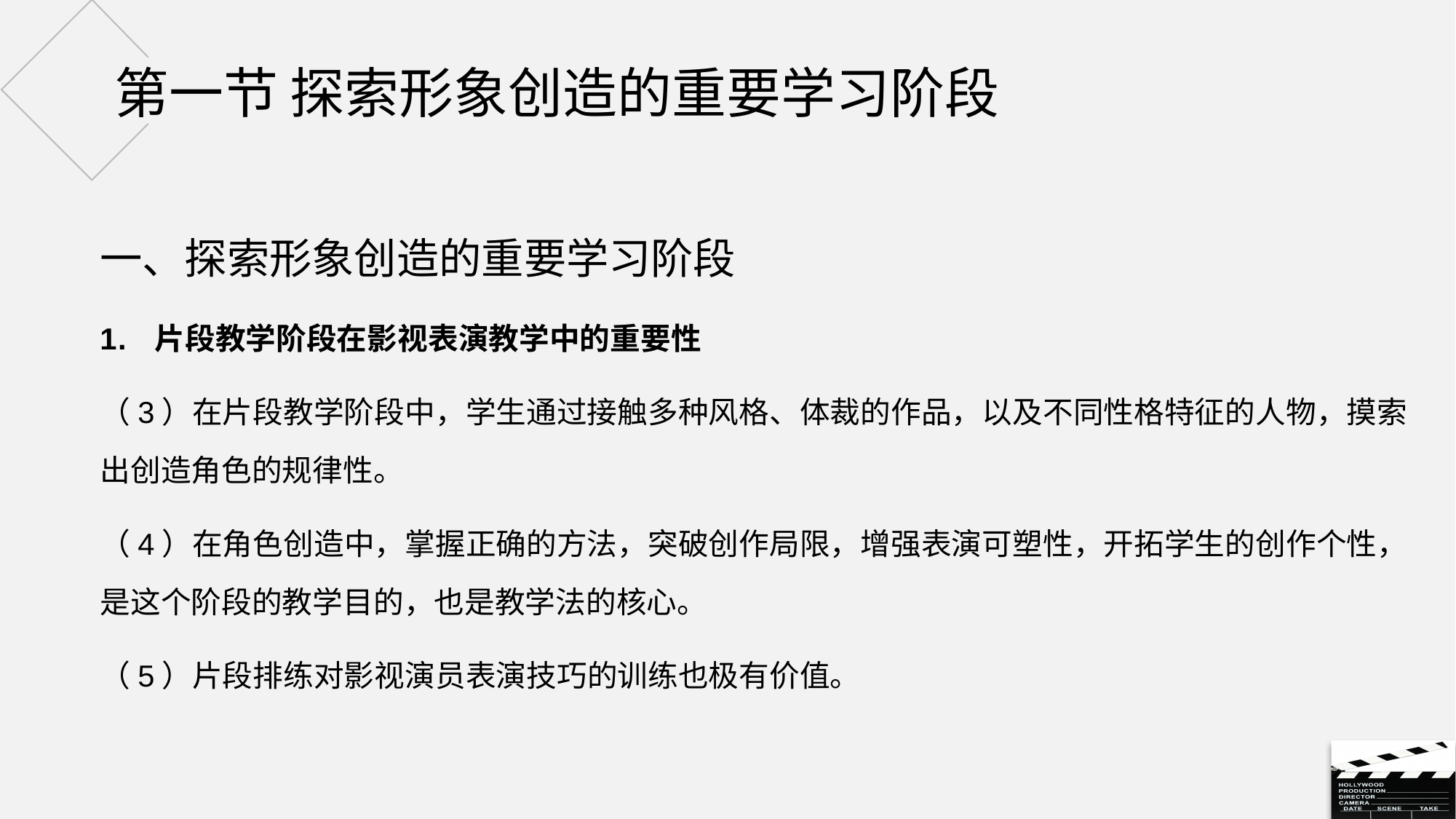

# 第一节 探索形象创造的重要学习阶段
一、探索形象创造的重要学习阶段
片段教学阶段在影视表演教学中的重要性
（3）在片段教学阶段中，学生通过接触多种风格、体裁的作品，以及不同性格特征的人物，摸索出创造角色的规律性。
（4）在角色创造中，掌握正确的方法，突破创作局限，增强表演可塑性，开拓学生的创作个性，是这个阶段的教学目的，也是教学法的核心。
（5）片段排练对影视演员表演技巧的训练也极有价值。